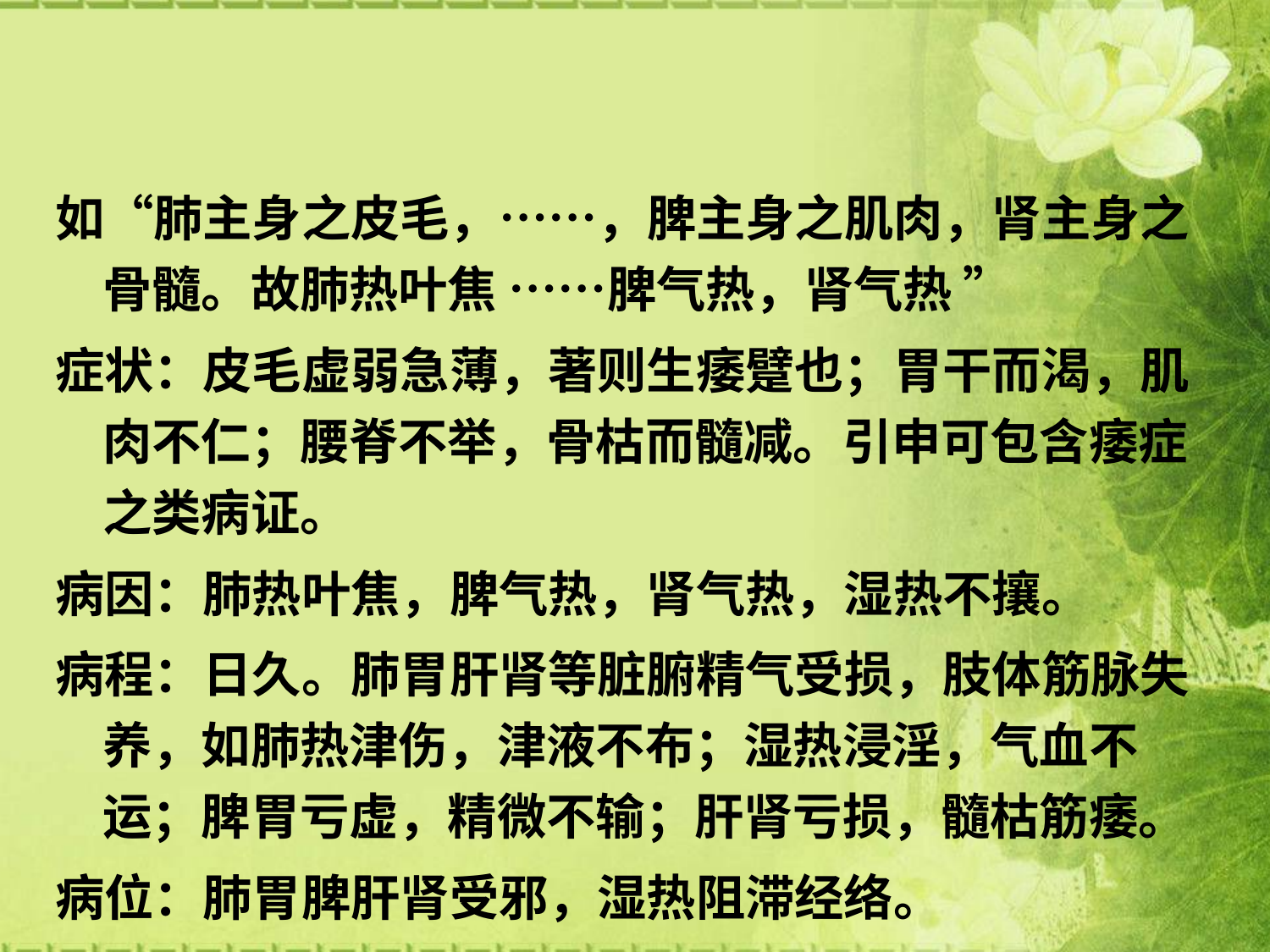

#
如“肺主身之皮毛，……，脾主身之肌肉，肾主身之骨髓。故肺热叶焦 ……脾气热，肾气热 ”
症状：皮毛虚弱急薄，著则生痿躄也；胃干而渴，肌肉不仁；腰脊不举，骨枯而髓减。引申可包含痿症之类病证。
病因：肺热叶焦，脾气热，肾气热，湿热不攘。
病程：日久。肺胃肝肾等脏腑精气受损，肢体筋脉失养，如肺热津伤，津液不布；湿热浸淫，气血不运；脾胃亏虚，精微不输；肝肾亏损，髓枯筋痿。
病位：肺胃脾肝肾受邪，湿热阻滞经络。